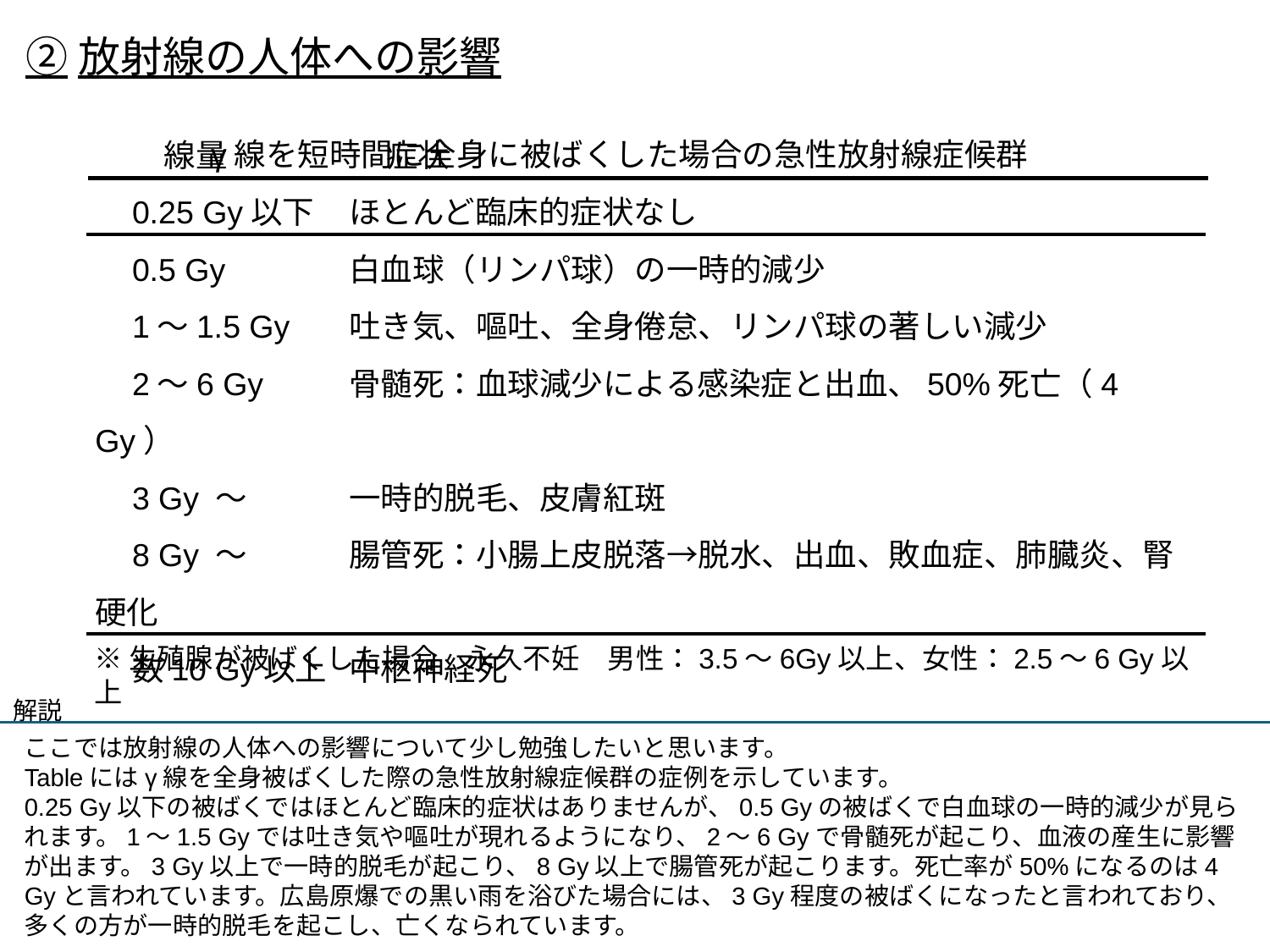

②放射線の人体への影響
γ線を短時間に全身に被ばくした場合の急性放射線症候群
　線量　　　　　症状
0.25 Gy以下	ほとんど臨床的症状なし
0.5 Gy	白血球（リンパ球）の一時的減少
1～1.5 Gy	吐き気、嘔吐、全身倦怠、リンパ球の著しい減少
2～6 Gy	骨髄死：血球減少による感染症と出血、50%死亡（4 Gy）
3 Gy ～	一時的脱毛、皮膚紅斑
8 Gy ～	腸管死：小腸上皮脱落→脱水、出血、敗血症、肺臓炎、腎硬化
数10 Gy以上	中枢神経死
※生殖腺が被ばくした場合　永久不妊　男性：3.5～6Gy以上、女性：2.5～6 Gy以上
解説
ここでは放射線の人体への影響について少し勉強したいと思います。
Tableにはγ線を全身被ばくした際の急性放射線症候群の症例を示しています。
0.25 Gy以下の被ばくではほとんど臨床的症状はありませんが、0.5 Gyの被ばくで白血球の一時的減少が見られます。1～1.5 Gyでは吐き気や嘔吐が現れるようになり、2～6 Gyで骨髄死が起こり、血液の産生に影響が出ます。3 Gy以上で一時的脱毛が起こり、8 Gy以上で腸管死が起こります。死亡率が50%になるのは4 Gyと言われています。広島原爆での黒い雨を浴びた場合には、3 Gy程度の被ばくになったと言われており、多くの方が一時的脱毛を起こし、亡くなられています。